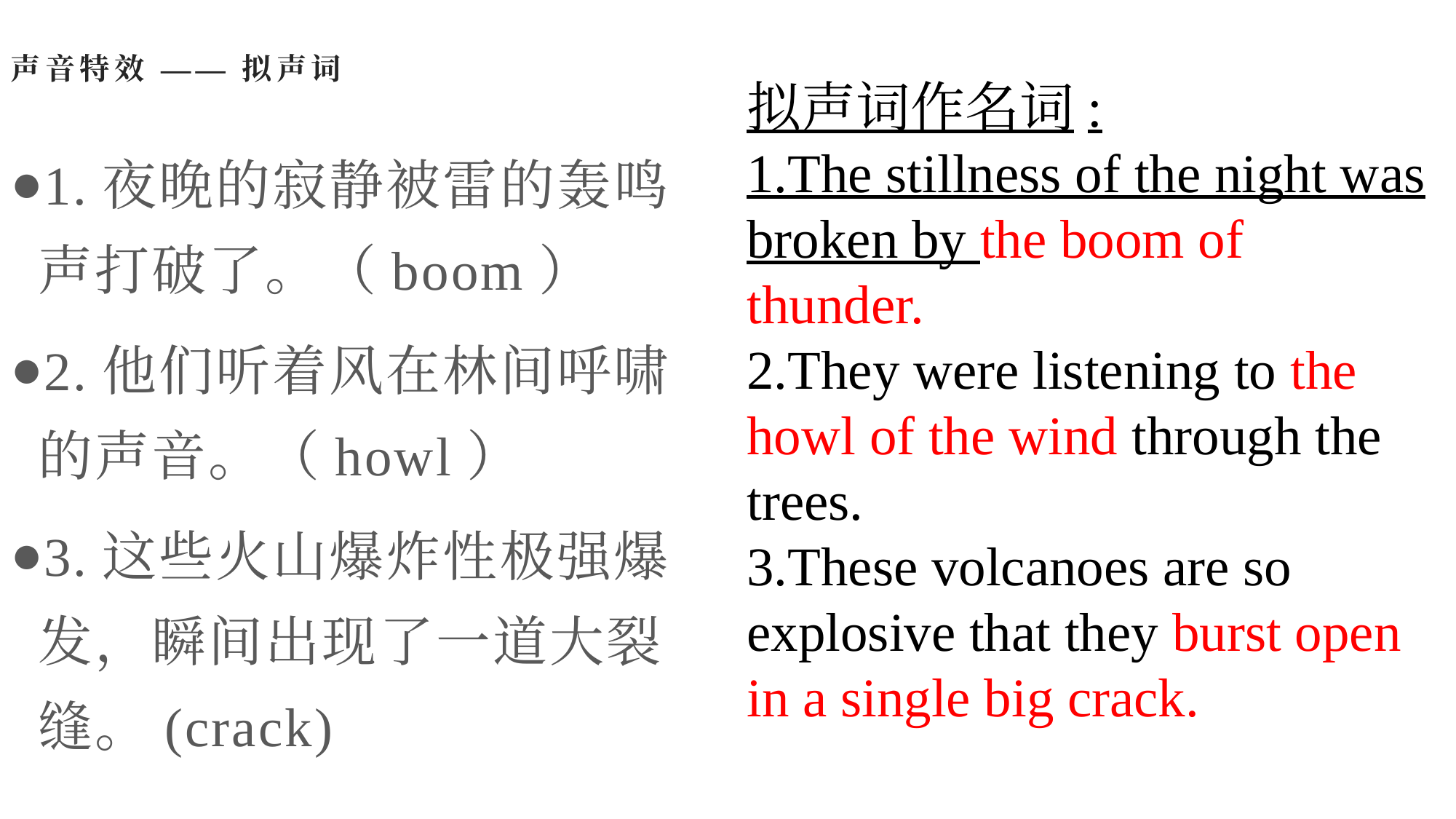

# 声音特效 —— 拟声词

拟声词作名词:1.The stillness of the night was broken by the boom of thunder.
2.They were listening to the howl of the wind through the trees.3.These volcanoes are so explosive that they burst open in a single big crack.
1.夜晚的寂静被雷的轰鸣声打破了。（boom）
2.他们听着风在林间呼啸的声音。（howl）
3.这些火山爆炸性极强爆发，瞬间出现了一道大裂缝。(crack)